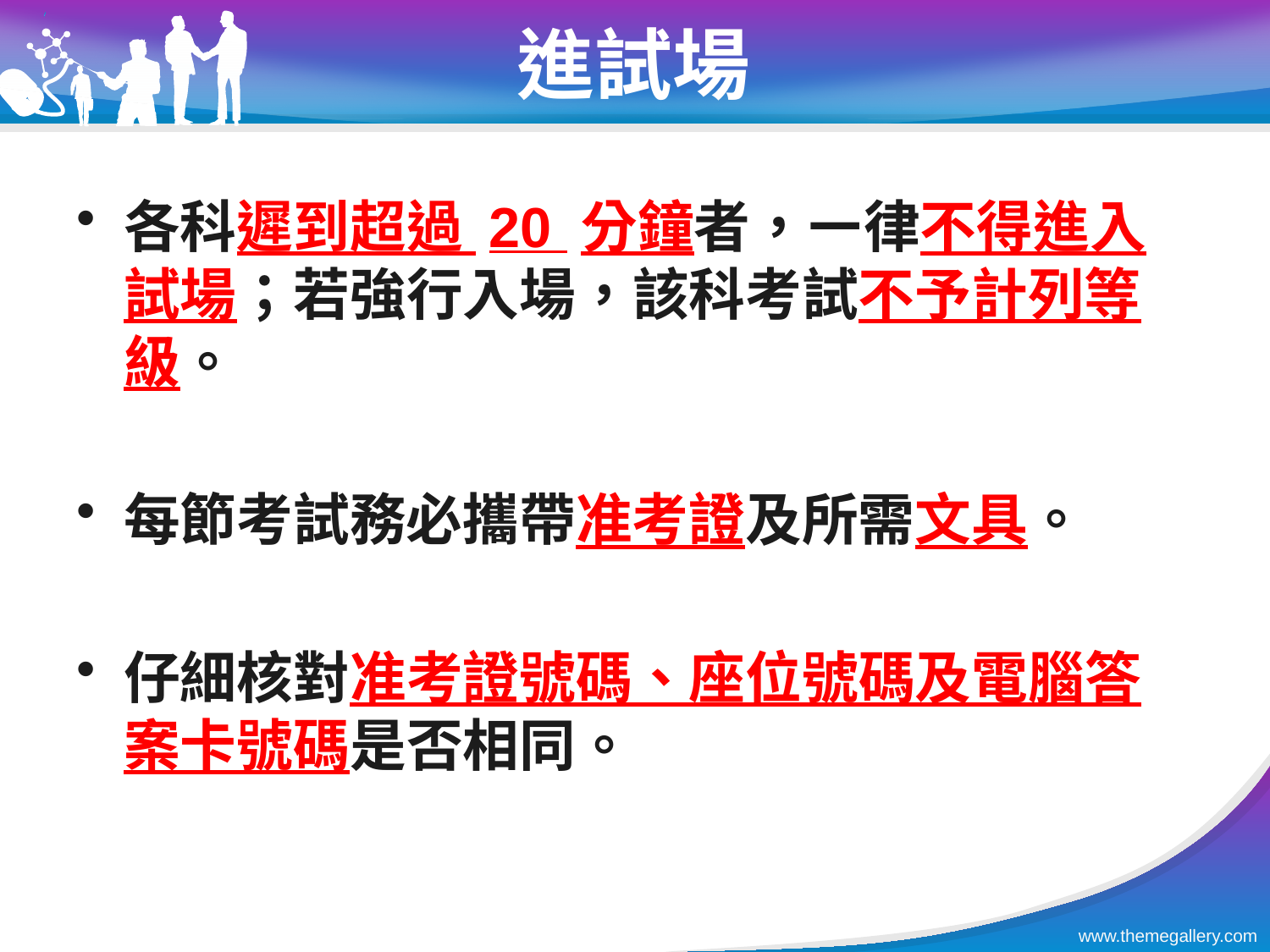

# 進試場
各科遲到超過 20 分鐘者，㇐律不得進入試場；若強行入場，該科考試不予計列等級。

每節考試務必攜帶准考證及所需文具。

仔細核對准考證號碼、座位號碼及電腦答案卡號碼是否相同。